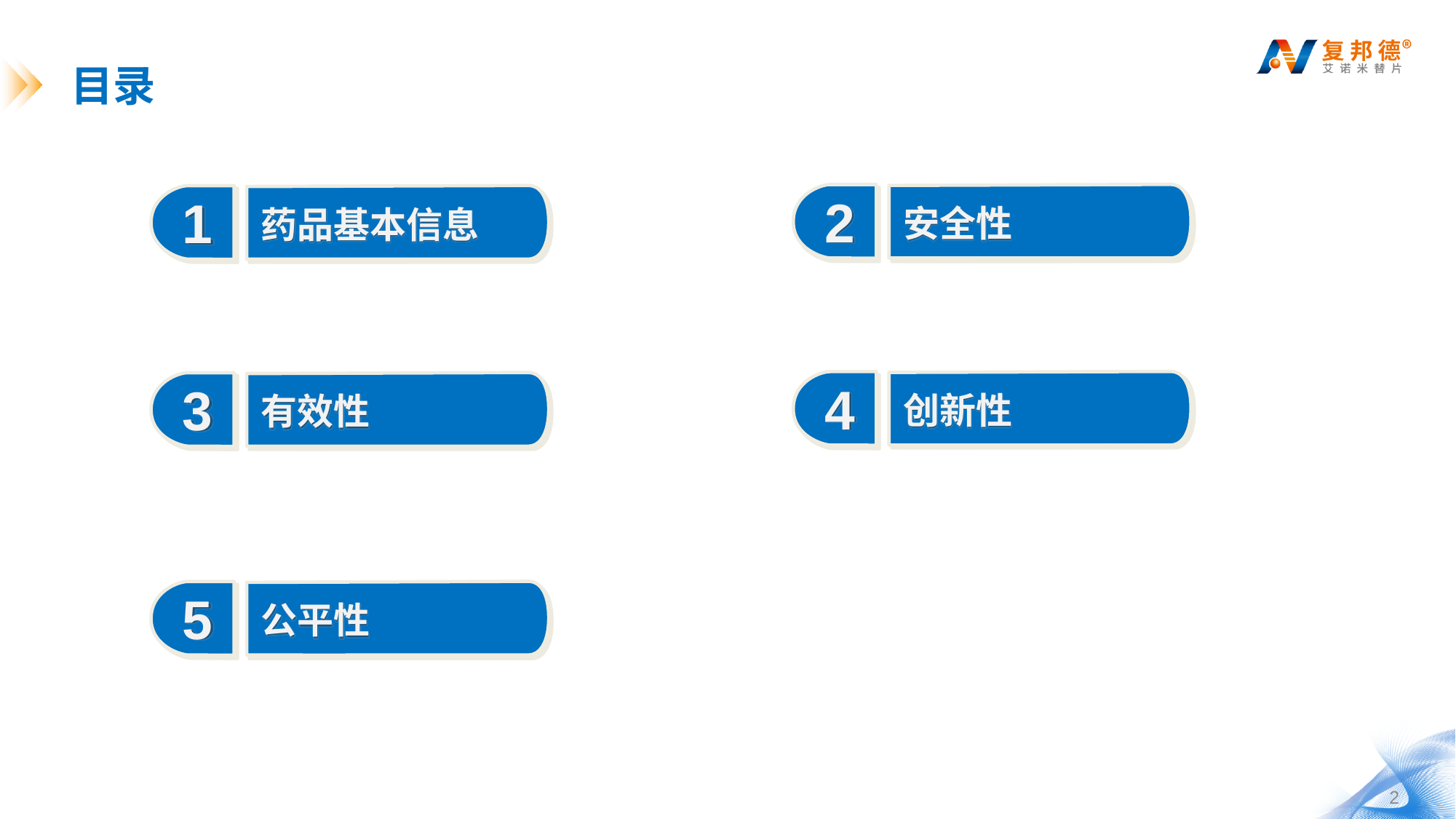

# 目录
2

安全性

1
药品基本信息
4

创新性
3

有效性
5

公平性
2